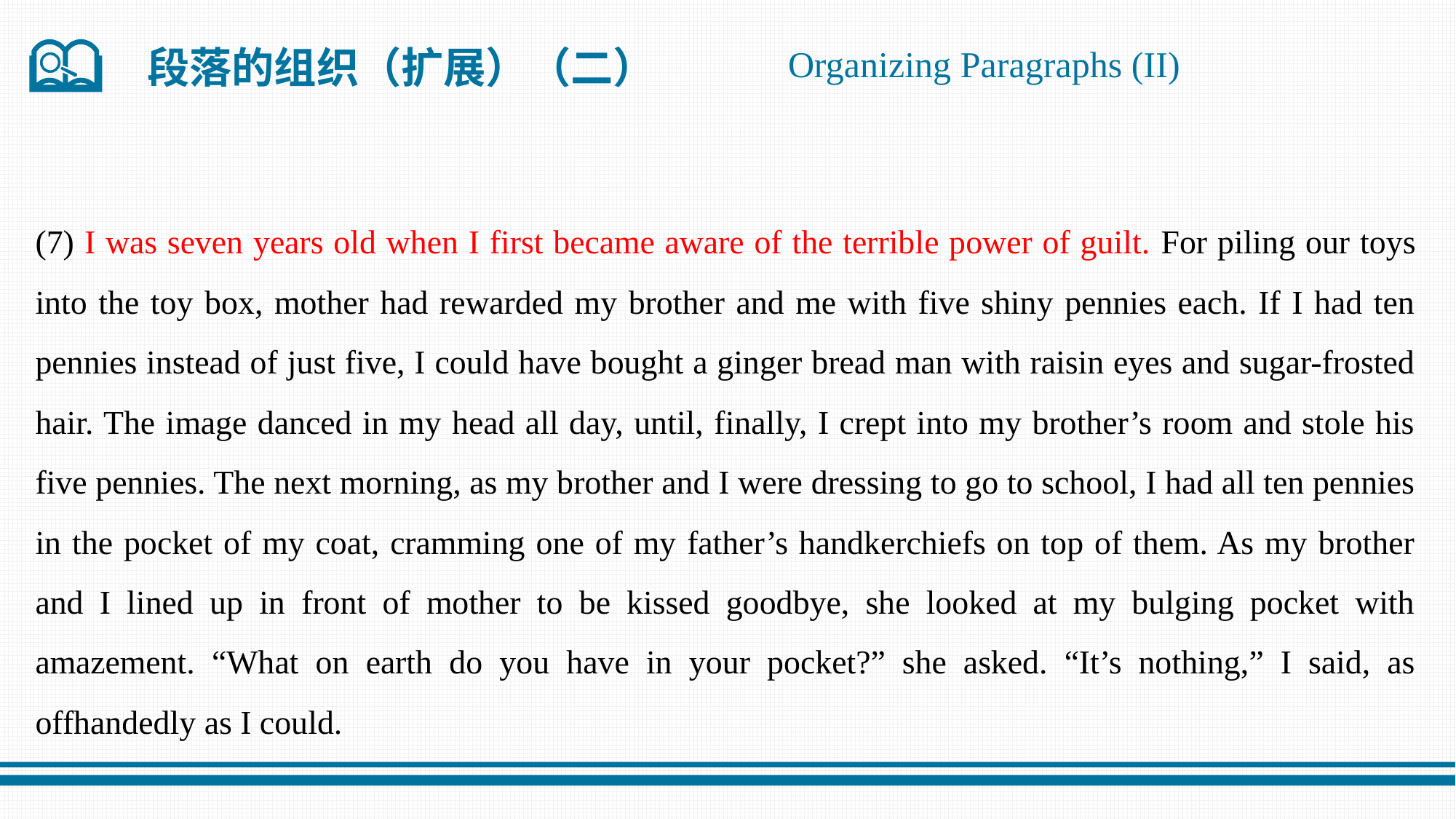

Organizing Paragraphs (II)
段落的组织（扩展）（二）

(7) I was seven years old when I first became aware of the terrible power of guilt. For piling our toys into the toy box, mother had rewarded my brother and me with five shiny pennies each. If I had ten pennies instead of just five, I could have bought a ginger bread man with raisin eyes and sugar-frosted hair. The image danced in my head all day, until, finally, I crept into my brother’s room and stole his five pennies. The next morning, as my brother and I were dressing to go to school, I had all ten pennies in the pocket of my coat, cramming one of my father’s handkerchiefs on top of them. As my brother and I lined up in front of mother to be kissed goodbye, she looked at my bulging pocket with amazement. “What on earth do you have in your pocket?” she asked. “It’s nothing,” I said, as offhandedly as I could.